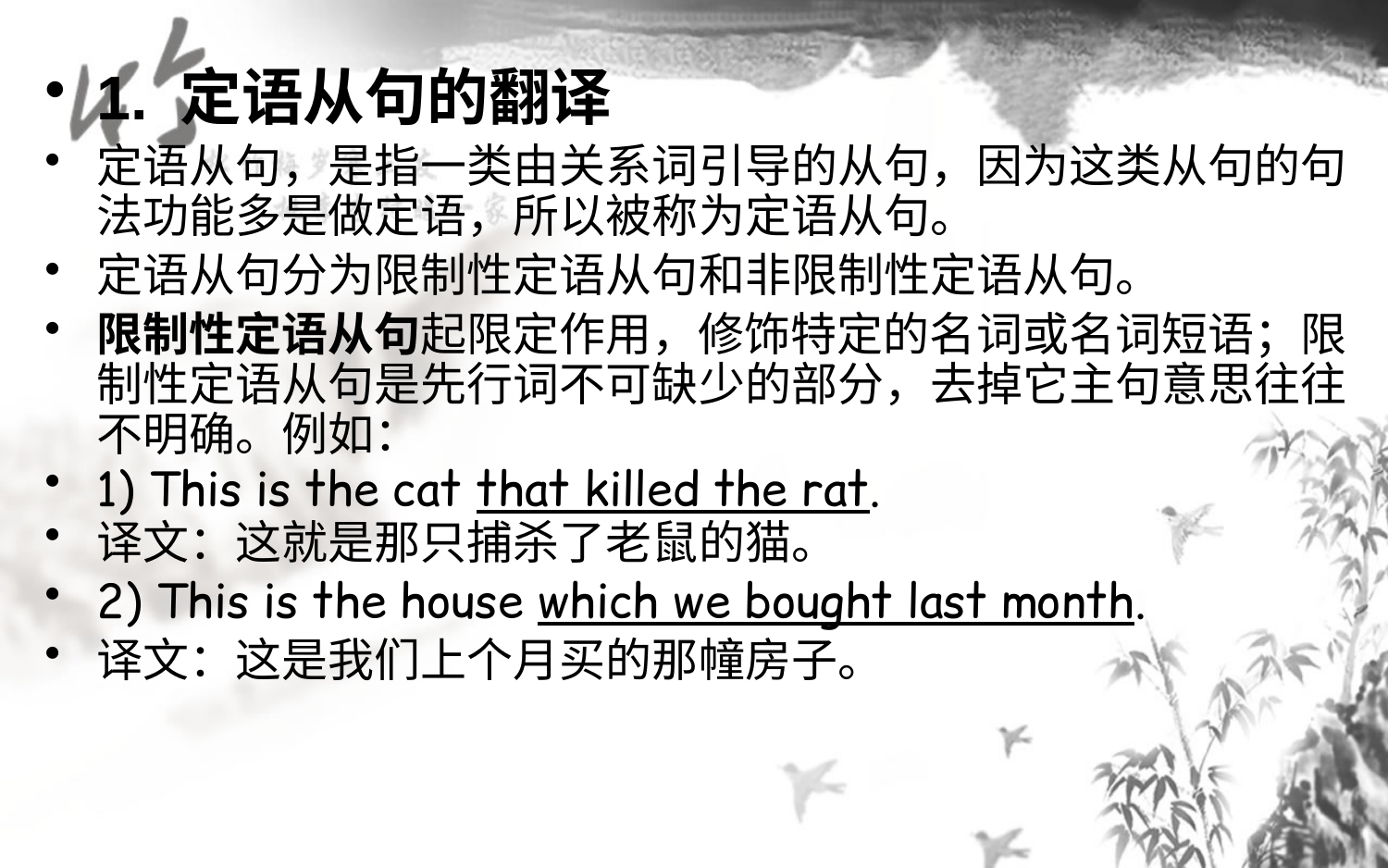

1. 定语从句的翻译
定语从句，是指一类由关系词引导的从句，因为这类从句的句法功能多是做定语，所以被称为定语从句。
定语从句分为限制性定语从句和非限制性定语从句。
限制性定语从句起限定作用，修饰特定的名词或名词短语；限制性定语从句是先行词不可缺少的部分，去掉它主句意思往往不明确。例如：
1) This is the cat that killed the rat.
译文：这就是那只捕杀了老鼠的猫。
2) This is the house which we bought last month.
译文：这是我们上个月买的那幢房子。